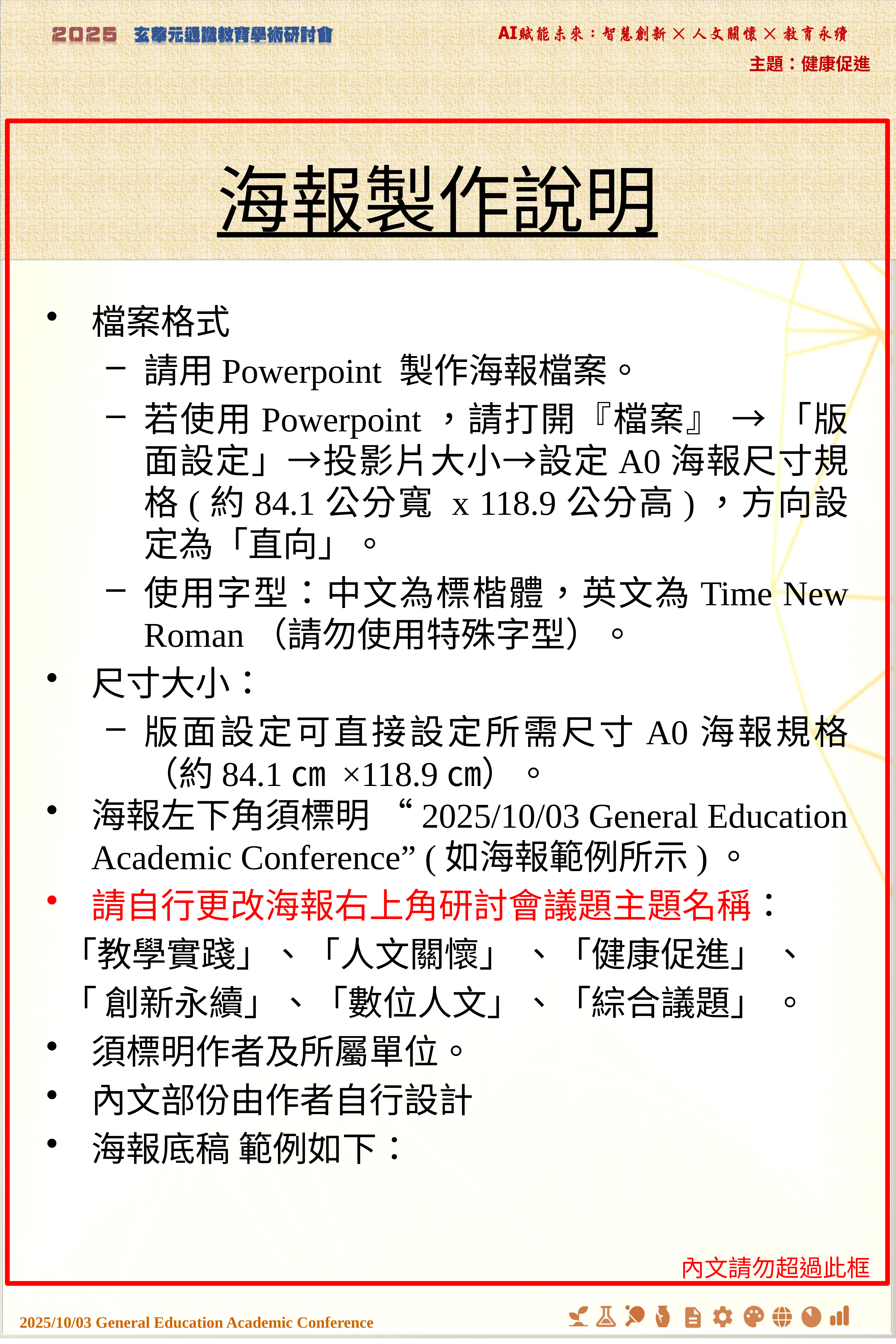

主題：健康促進

# 海報製作說明
檔案格式
請用Powerpoint 製作海報檔案。
若使用Powerpoint，請打開『檔案』 → 「版面設定」→投影片大小→設定A0海報尺寸規格(約84.1公分寬 x 118.9公分高)，方向設定為「直向」。
使用字型：中文為標楷體，英文為Time New Roman（請勿使用特殊字型）。
尺寸大小：
版面設定可直接設定所需尺寸A0海報規格（約84.1㎝ ×118.9㎝）。
海報左下角須標明 “2025/10/03 General Education Academic Conference” (如海報範例所示)。
請自行更改海報右上角研討會議題主題名稱：
 「教學實踐」、「人文關懷」 、「健康促進」 、
 「 創新永續」、「數位人文」、「綜合議題」 。
須標明作者及所屬單位。
內文部份由作者自行設計
海報底稿 範例如下：

內文請勿超過此框
2025/10/03 General Education Academic Conference